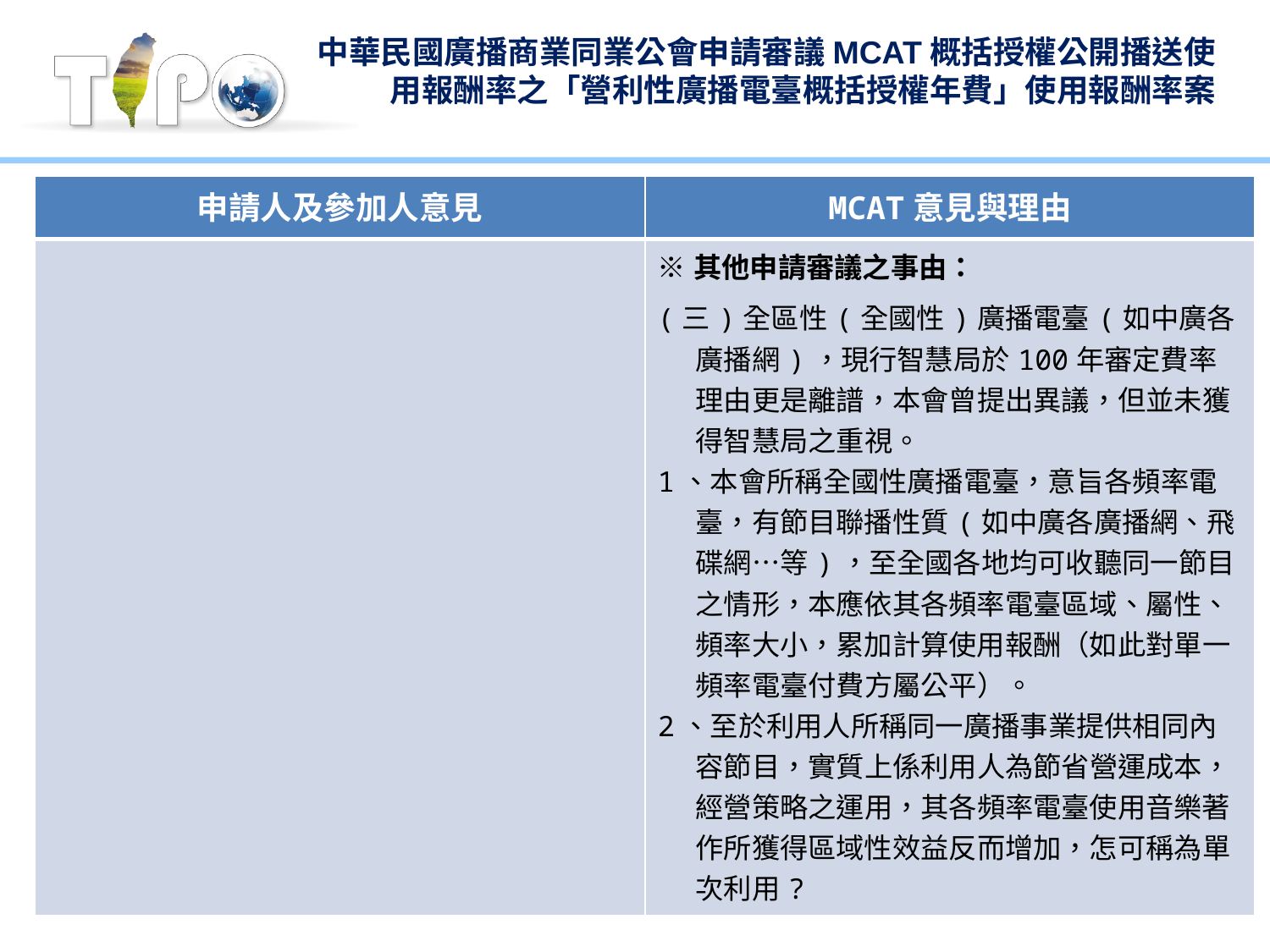

# 中華民國廣播商業同業公會申請審議MCAT概括授權公開播送使用報酬率之「營利性廣播電臺概括授權年費」使用報酬率案
| 申請人及參加人意見 | MCAT意見與理由 |
| --- | --- |
|  | ※其他申請審議之事由： (三)全區性(全國性)廣播電臺(如中廣各廣播網)，現行智慧局於100年審定費率理由更是離譜，本會曾提出異議，但並未獲得智慧局之重視。 1、本會所稱全國性廣播電臺，意旨各頻率電臺，有節目聯播性質(如中廣各廣播網、飛碟網…等)，至全國各地均可收聽同一節目之情形，本應依其各頻率電臺區域、屬性、頻率大小，累加計算使用報酬（如此對單一頻率電臺付費方屬公平）。 2、至於利用人所稱同一廣播事業提供相同內容節目，實質上係利用人為節省營運成本，經營策略之運用，其各頻率電臺使用音樂著作所獲得區域性效益反而增加，怎可稱為單次利用? |
14